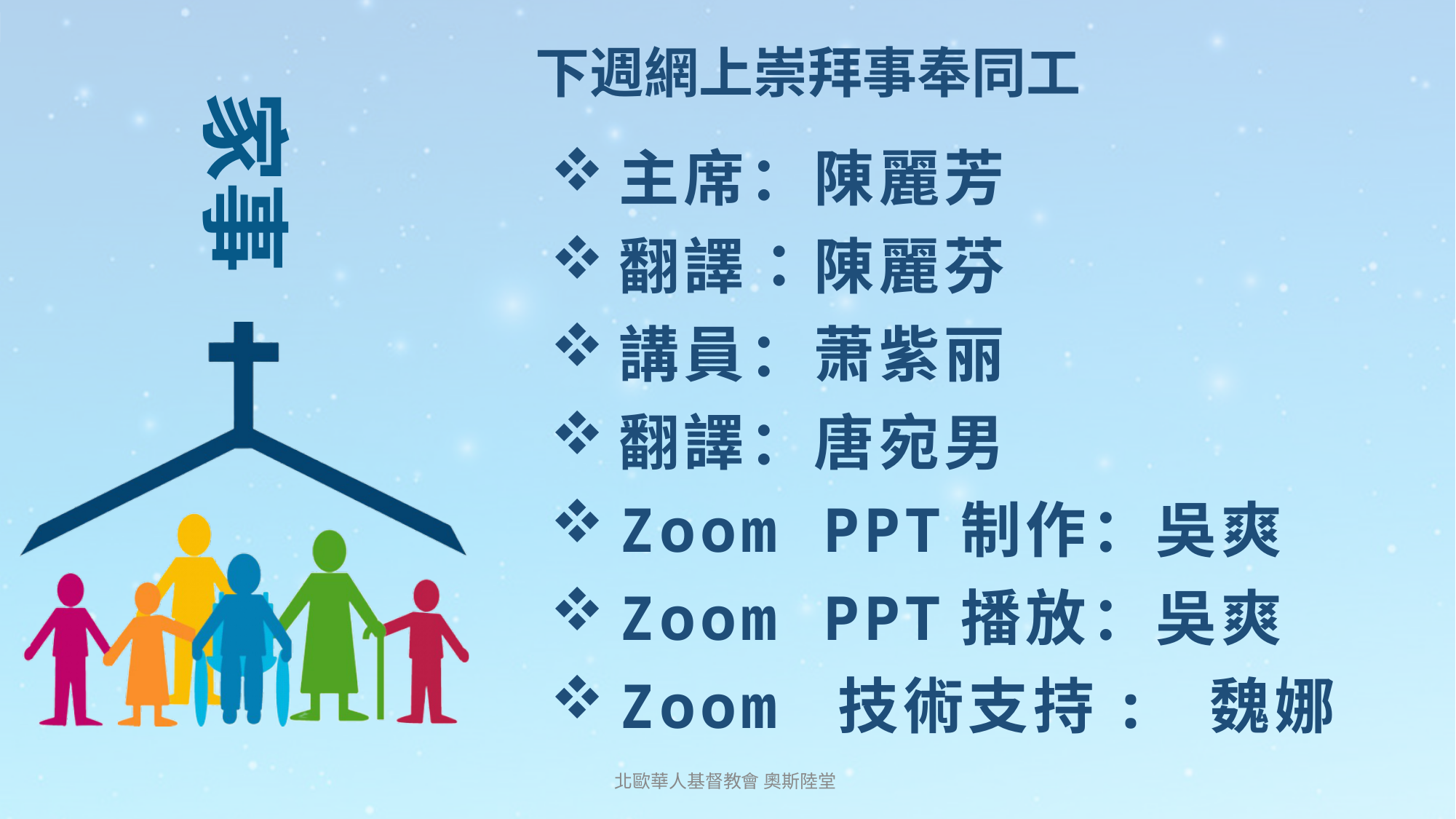

下週網上崇拜事奉同工
主席：陳麗芳
翻譯：陳麗芬
講員：萧紫丽
翻譯：唐宛男
Zoom PPT制作：吳爽
Zoom PPT播放：吳爽
Zoom 技術支持: 魏娜
北歐華人基督教會 奧斯陸堂